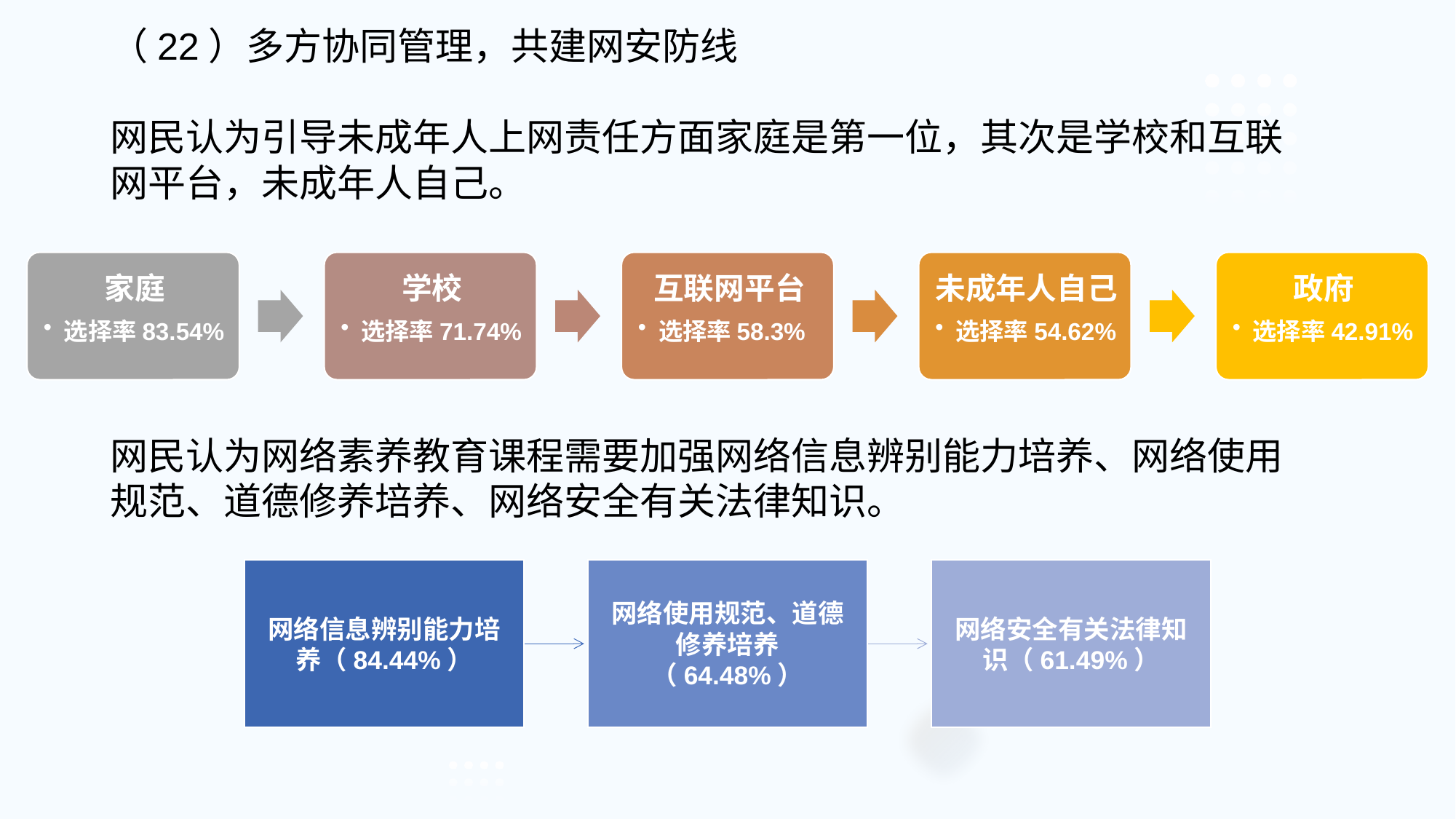

（22）多方协同管理，共建网安防线

网民认为引导未成年人上网责任方面家庭是第一位，其次是学校和互联网平台，未成年人自己。

网民认为网络素养教育课程需要加强网络信息辨别能力培养、网络使用规范、道德修养培养、网络安全有关法律知识。

家庭
选择率83.54%

学校
选择率71.74%

互联网平台
选择率58.3%

未成年人自己
选择率54.62%

政府
选择率42.91%

网络信息辨别能力培养（84.44%）

网络使用规范、道德修养培养（64.48%）
网络安全有关法律知识（61.49%）